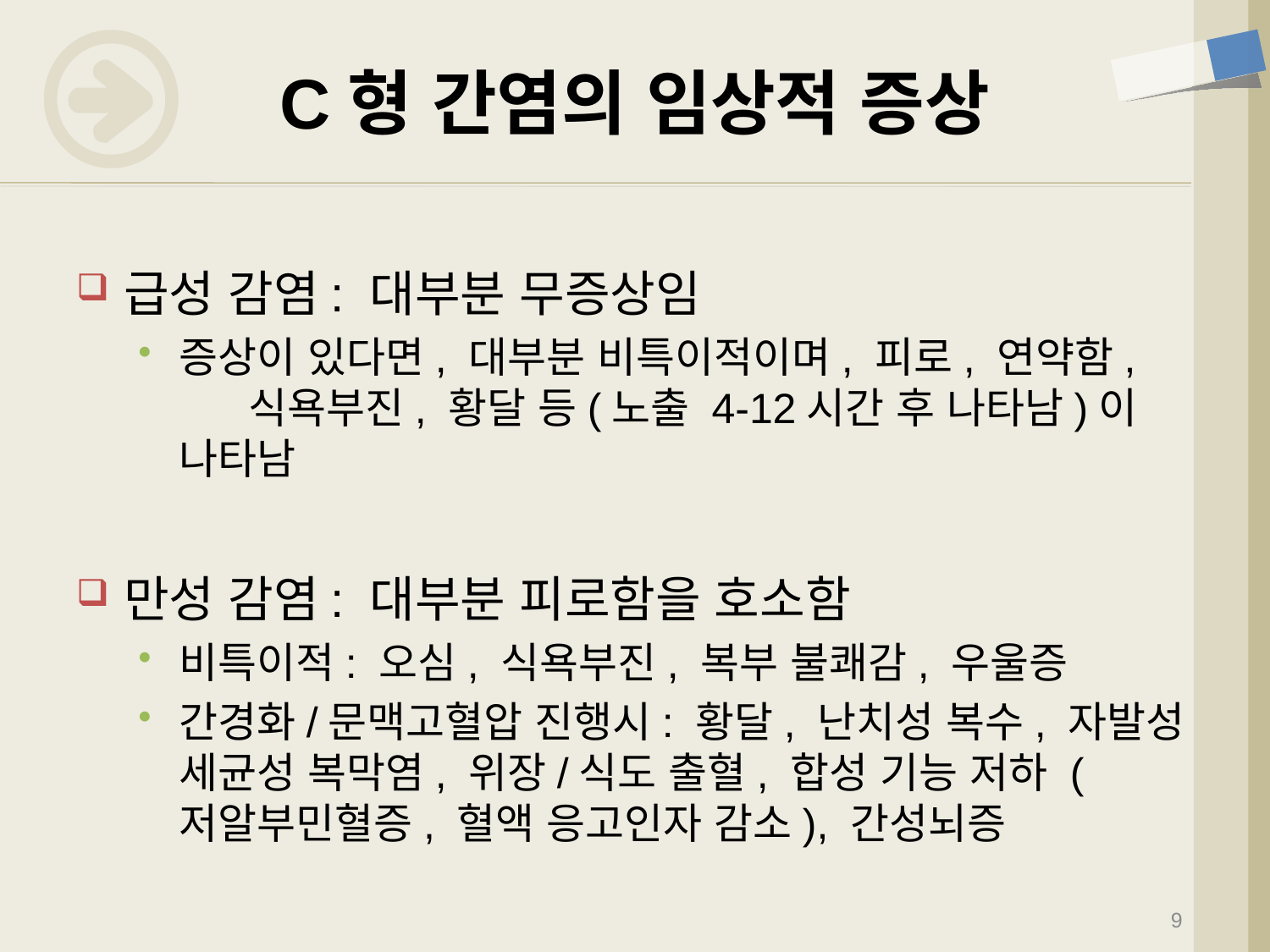

# C형 간염의 임상적 증상
급성 감염: 대부분 무증상임
증상이 있다면, 대부분 비특이적이며, 피로, 연약함,             식욕부진, 황달 등(노출 4-12시간 후 나타남)이 나타남

만성 감염: 대부분 피로함을 호소함
비특이적: 오심, 식욕부진, 복부 불쾌감, 우울증
간경화/문맥고혈압 진행시: 황달, 난치성 복수, 자발성    세균성 복막염, 위장/식도 출혈, 합성 기능 저하 (저알부민혈증, 혈액 응고인자 감소), 간성뇌증

9